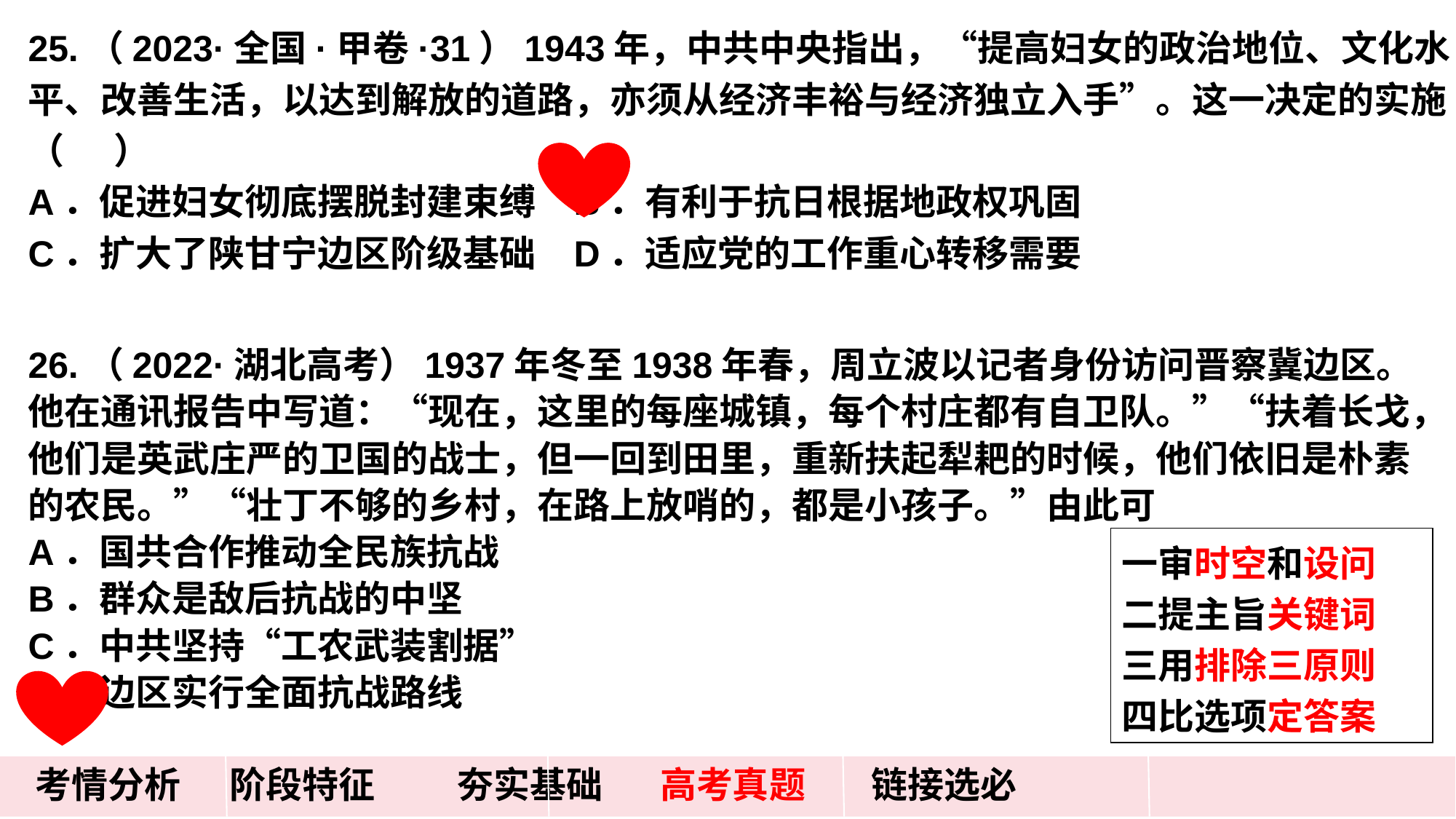

25.（2023·全国·甲卷·31）1943年，中共中央指出，“提高妇女的政治地位、文化水平、改善生活，以达到解放的道路，亦须从经济丰裕与经济独立入手”。这一决定的实施（      ）
A．促进妇女彻底摆脱封建束缚	B．有利于抗日根据地政权巩固
C．扩大了陕甘宁边区阶级基础	D．适应党的工作重心转移需要

26.（2022·湖北高考）1937年冬至1938年春，周立波以记者身份访问晋察冀边区。他在通讯报告中写道：“现在，这里的每座城镇，每个村庄都有自卫队。”“扶着长戈，他们是英武庄严的卫国的战士，但一回到田里，重新扶起犁耙的时候，他们依旧是朴素的农民。”“壮丁不够的乡村，在路上放哨的，都是小孩子。”由此可
A．国共合作推动全民族抗战
B．群众是敌后抗战的中坚
C．中共坚持“工农武装割据”
D．边区实行全面抗战路线
一审时空和设问
二提主旨关键词
三用排除三原则
四比选项定答案

  考情分析      阶段特征          夯实基础       高考真题        链接选必